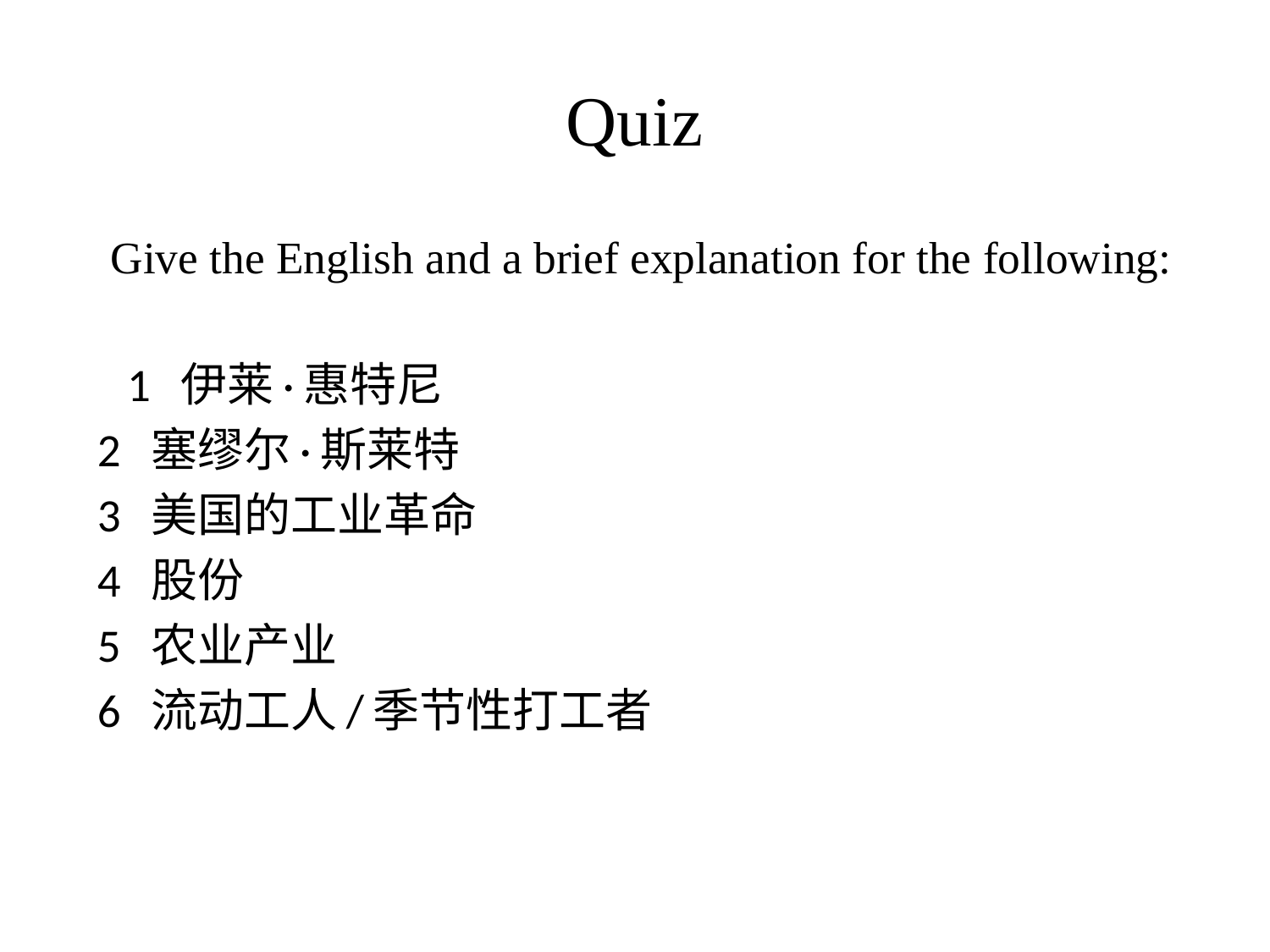

# Quiz
   Give the English and a brief explanation for the following:

     1  伊莱·惠特尼
  2  塞缪尔·斯莱特
  3  美国的工业革命
  4  股份
  5  农业产业
  6  流动工人/季节性打工者